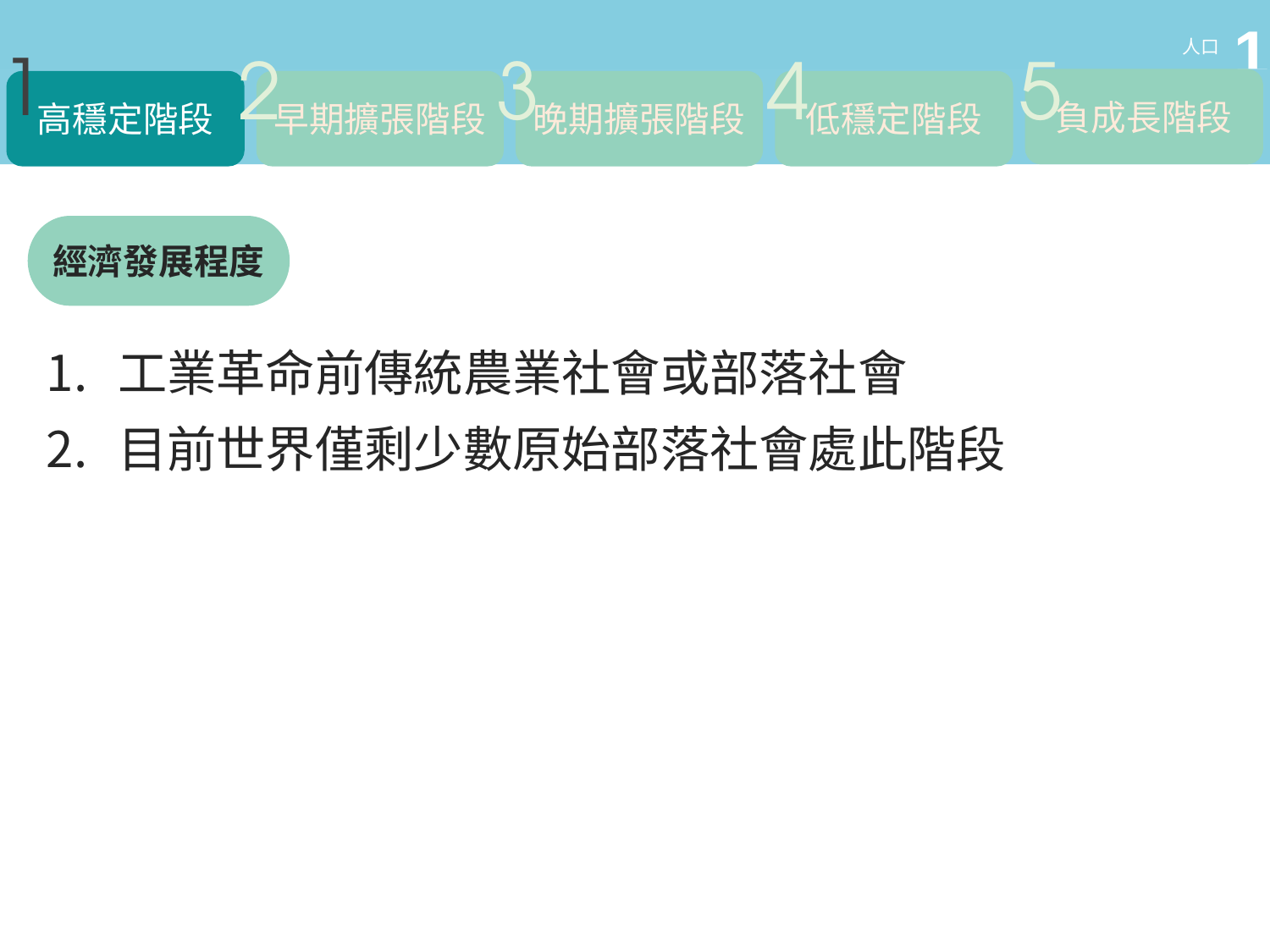

1
2
3
4
5

負成長階段
低穩定階段
高穩定階段
早期擴張階段
晚期擴張階段
經濟發展程度
工業革命前傳統農業社會或部落社會
目前世界僅剩少數原始部落社會處此階段